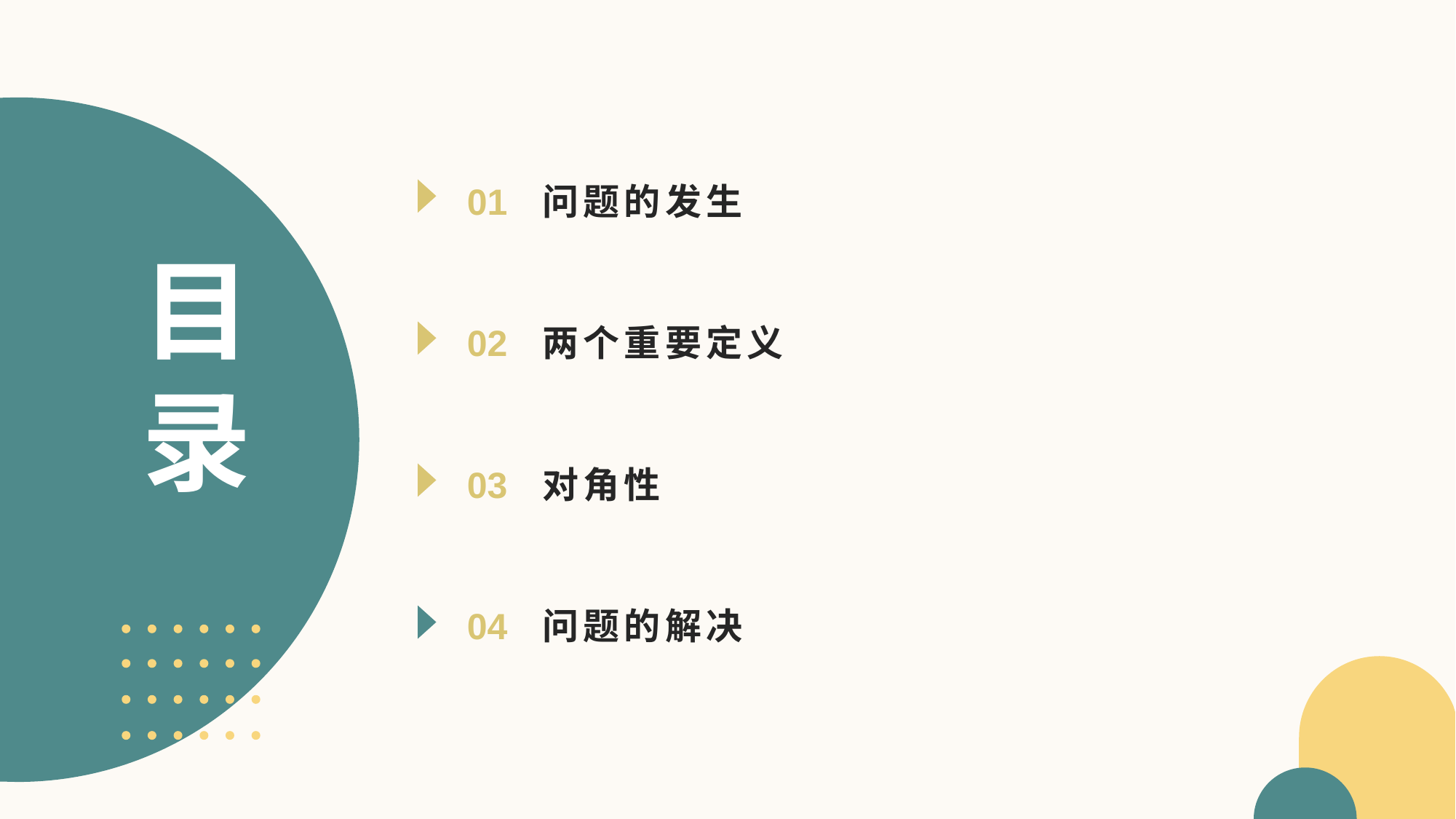

01
问题的发生

# 目录

02
两个重要定义

03
对角性

04
问题的解决